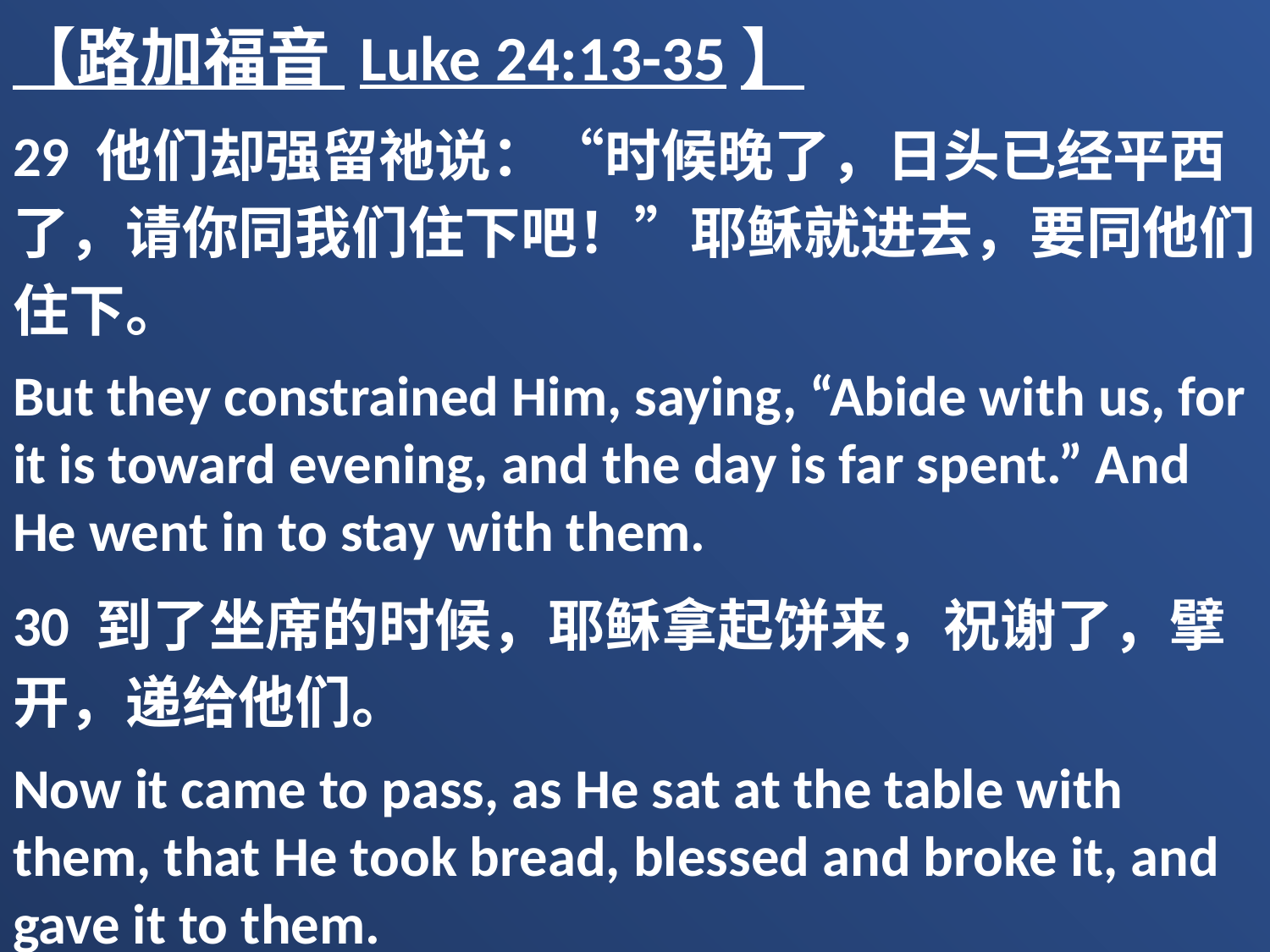

【路加福音 Luke 24:13-35】
29 他们却强留祂说：“时候晚了，日头已经平西了，请你同我们住下吧！”耶稣就进去，要同他们住下。
But they constrained Him, saying, “Abide with us, for it is toward evening, and the day is far spent.” And He went in to stay with them.
30 到了坐席的时候，耶稣拿起饼来，祝谢了，擘开，递给他们。
Now it came to pass, as He sat at the table with them, that He took bread, blessed and broke it, and gave it to them.